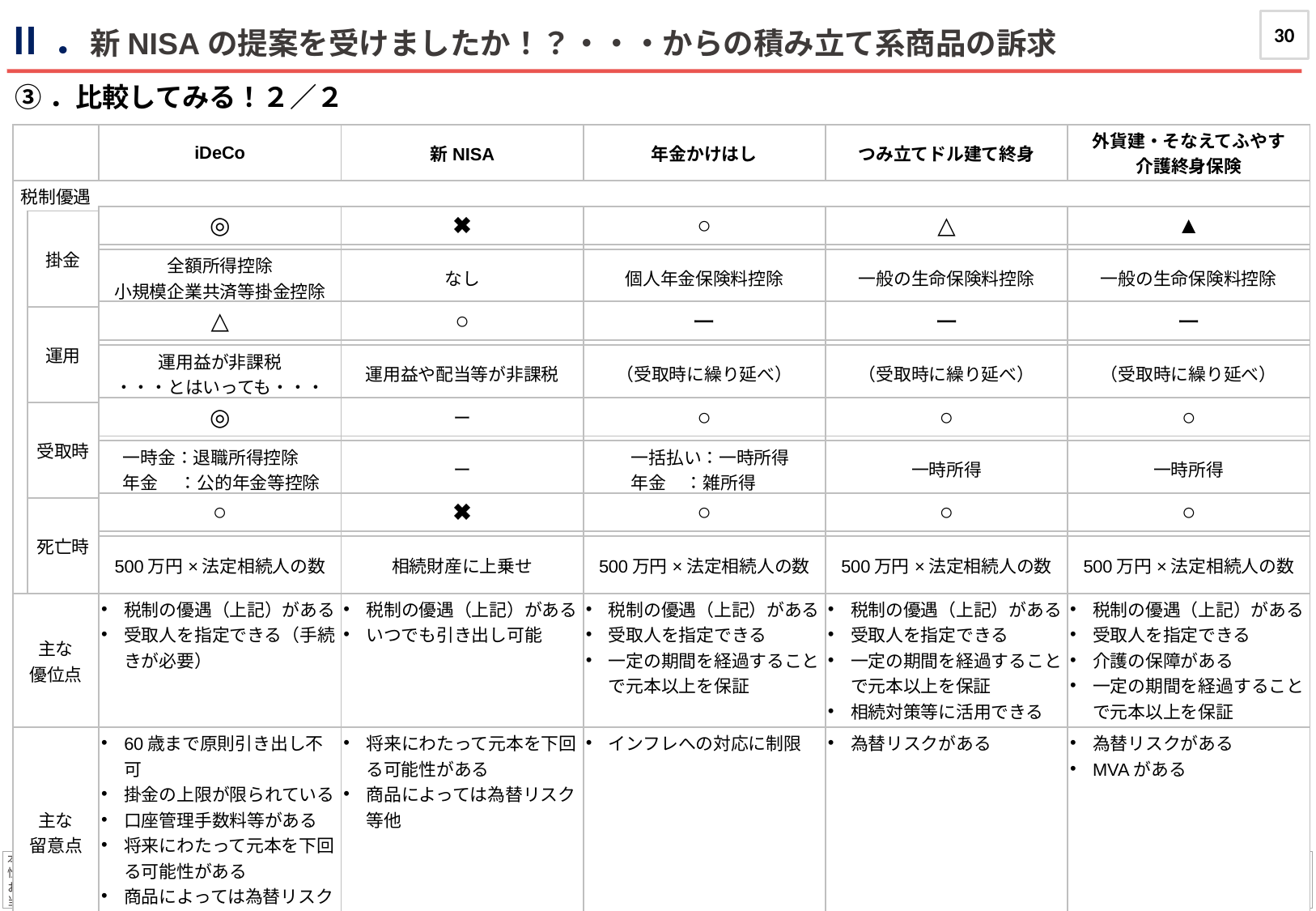

30
Ⅱ．新NISAの提案を受けましたか！？・・・からの積み立て系商品の訴求
journal
③．比較してみる！２／２
|  |  | iDeCo | 新NISA | 年金かけはし | つみ立てドル建て終身 | 外貨建・そなえてふやす 介護終身保険 |
| --- | --- | --- | --- | --- | --- | --- |
| 税制優遇 |  |  |  |  |  |  |
|  | 掛金 |  |  |  |  |  |
|  |  | 全額所得控除 小規模企業共済等掛金控除 | なし | 個人年金保険料控除 | 一般の生命保険料控除 | 一般の生命保険料控除 |
|  | 運用 |  |  |  |  |  |
|  |  | 運用益が非課税 ・・・とはいっても・・・ | 運用益や配当等が非課税 | （受取時に繰り延べ） | （受取時に繰り延べ） | （受取時に繰り延べ） |
|  | 受取時 |  |  |  |  |  |
|  |  | 一時金：退職所得控除 年金　 ：公的年金等控除 | ー | 一括払い：一時所得 年金 ：雑所得 | 一時所得 | 一時所得 |
|  | 死亡時 |  |  |  |  |  |
|  |  | 500万円×法定相続人の数 | 相続財産に上乗せ | 500万円×法定相続人の数 | 500万円×法定相続人の数 | 500万円×法定相続人の数 |
| 主な 優位点 |  | 税制の優遇（上記）がある 受取人を指定できる（手続きが必要） | 税制の優遇（上記）がある いつでも引き出し可能 | 税制の優遇（上記）がある 受取人を指定できる 一定の期間を経過することで元本以上を保証 | 税制の優遇（上記）がある 受取人を指定できる 一定の期間を経過することで元本以上を保証 相続対策等に活用できる | 税制の優遇（上記）がある 受取人を指定できる 介護の保障がある 一定の期間を経過することで元本以上を保証 |
| 主な 留意点 |  | 60歳まで原則引き出し不可 掛金の上限が限られている 口座管理手数料等がある 将来にわたって元本を下回る可能性がある 商品によっては為替リスク等他 | 将来にわたって元本を下回る可能性がある 商品によっては為替リスク等他 | インフレへの対応に制限 | 為替リスクがある | 為替リスクがある MVAがある |
| ◎ | ✖ | ○ | △ | ▲ |
| --- | --- | --- | --- | --- |
| △ | ○ | ー | ー | ー |
| --- | --- | --- | --- | --- |
| ◎ | ー | ○ | ○ | ○ |
| --- | --- | --- | --- | --- |
| ○ | ✖ | ○ | ○ | ○ |
| --- | --- | --- | --- | --- |